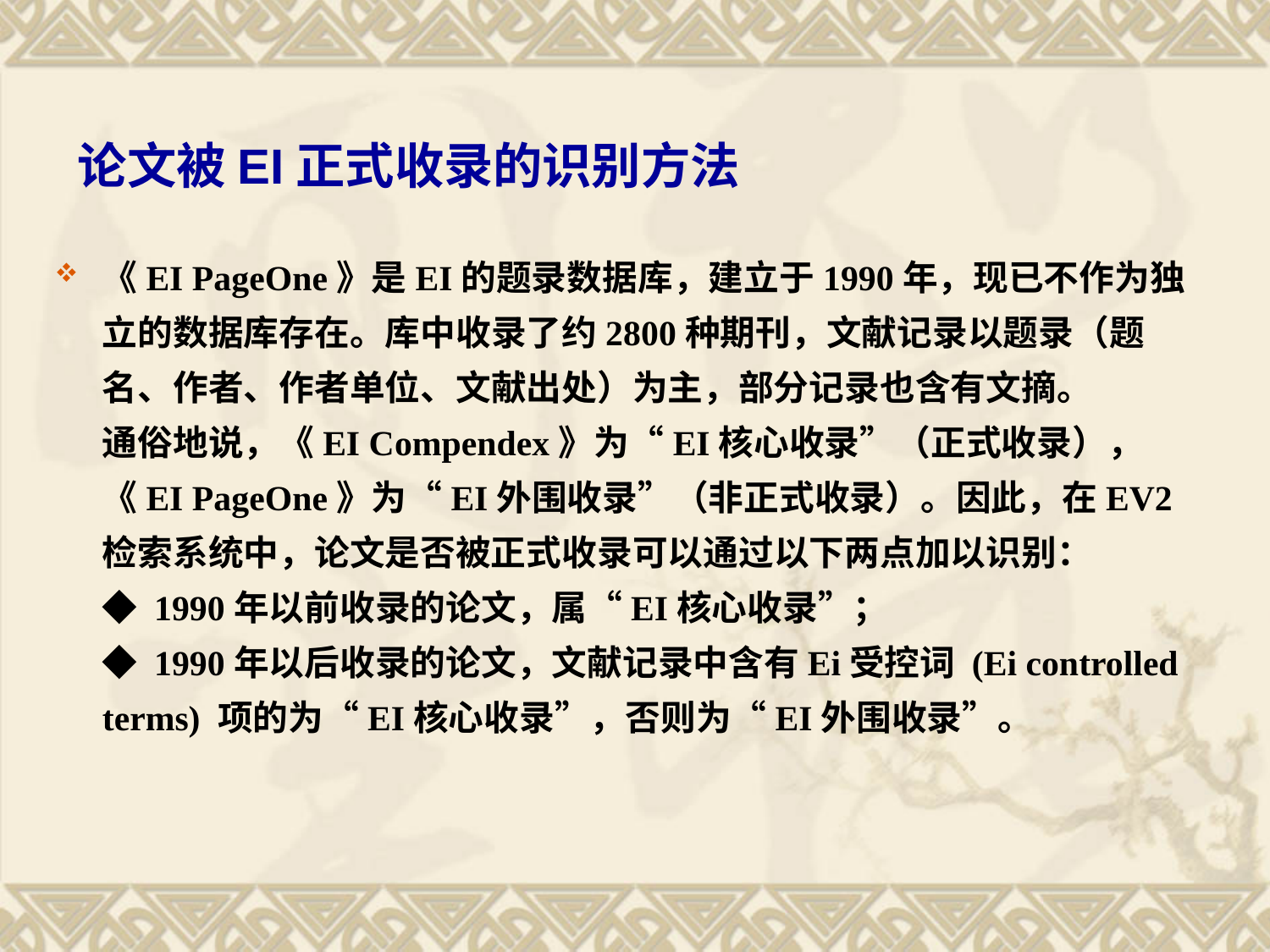

# 论文被EI正式收录的识别方法
《EI PageOne》是EI的题录数据库，建立于1990年，现已不作为独立的数据库存在。库中收录了约2800种期刊，文献记录以题录（题名、作者、作者单位、文献出处）为主，部分记录也含有文摘。
通俗地说，《EI Compendex》为“EI核心收录”（正式收录），《EI PageOne》为“EI外围收录”（非正式收录）。因此，在EV2检索系统中，论文是否被正式收录可以通过以下两点加以识别：
◆ 1990年以前收录的论文，属“EI核心收录”；
◆ 1990年以后收录的论文，文献记录中含有Ei受控词 (Ei controlled terms) 项的为“EI核心收录”，否则为“EI外围收录”。